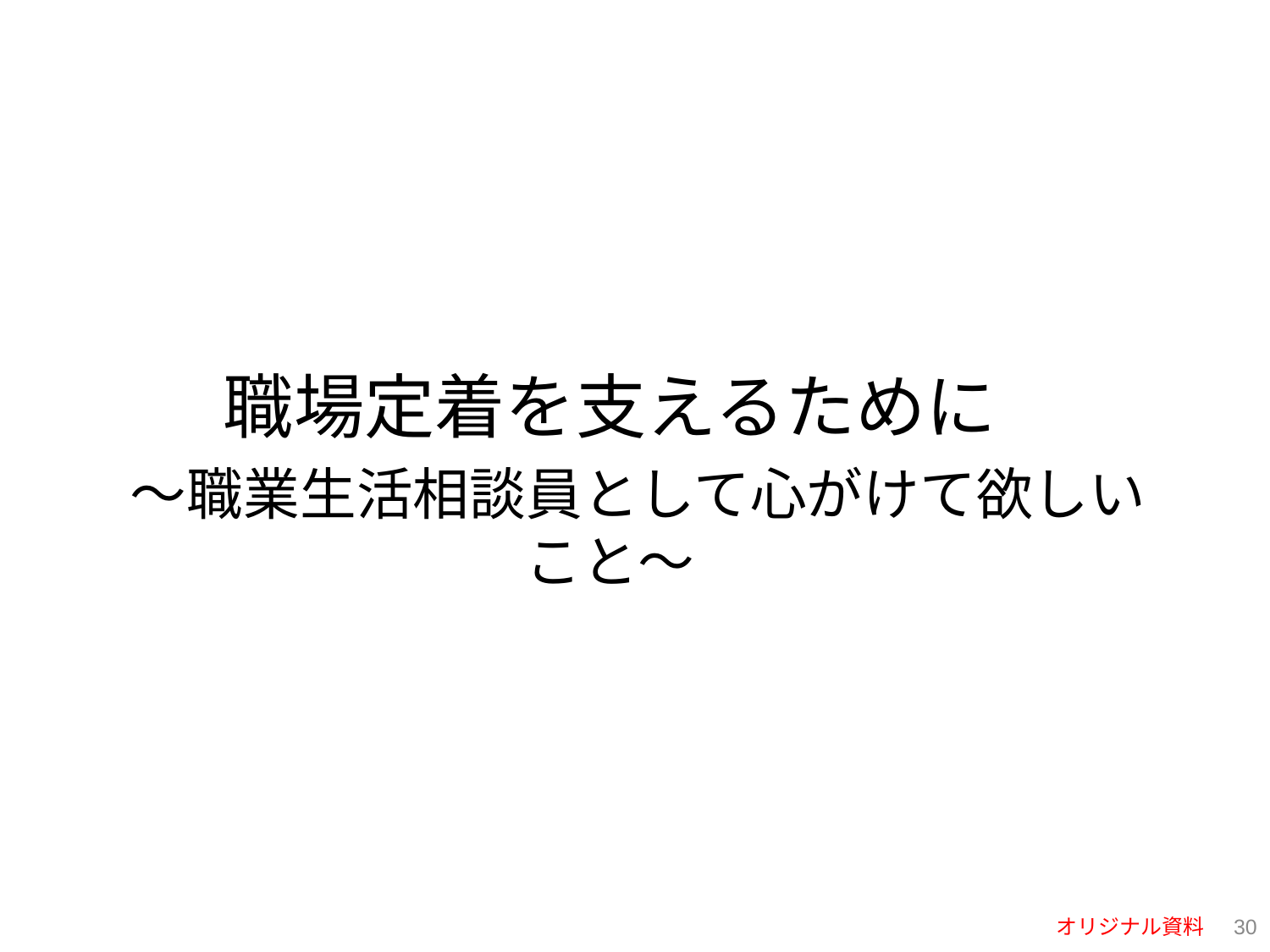

職場定着を支えるために
　～職業生活相談員として心がけて欲しいこと～
オリジナル資料
30